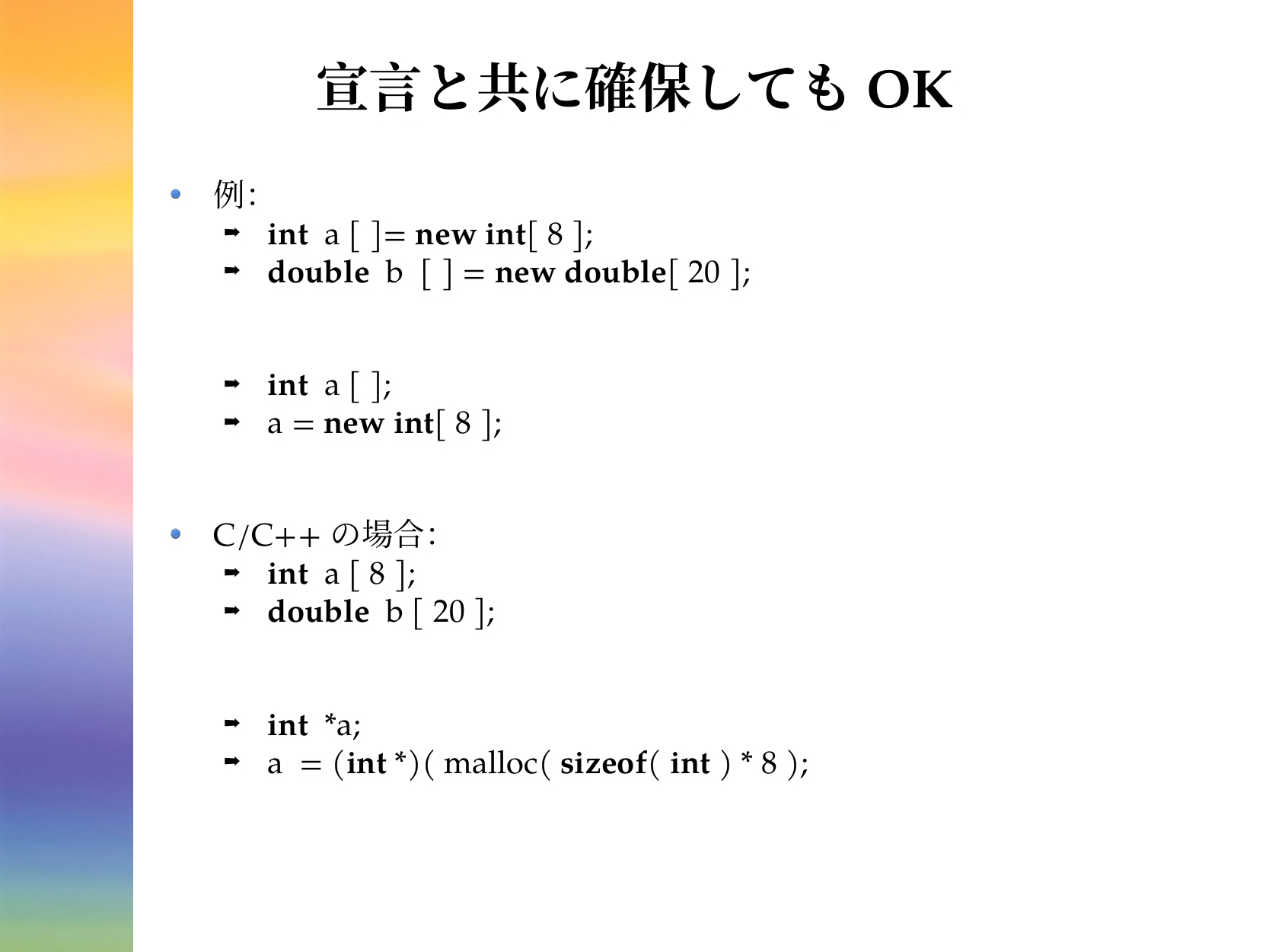

# 宣言と共に確保してもOK
例：
int  a [ ]= new int[ 8 ];
double  b  [ ] = new double[ 20 ];

int  a [ ];
a = new int[ 8 ];

C/C++の場合：
int  a [ 8 ];
double  b [ 20 ];

int  *a;
a  = (int *)( malloc( sizeof( int ) * 8 );